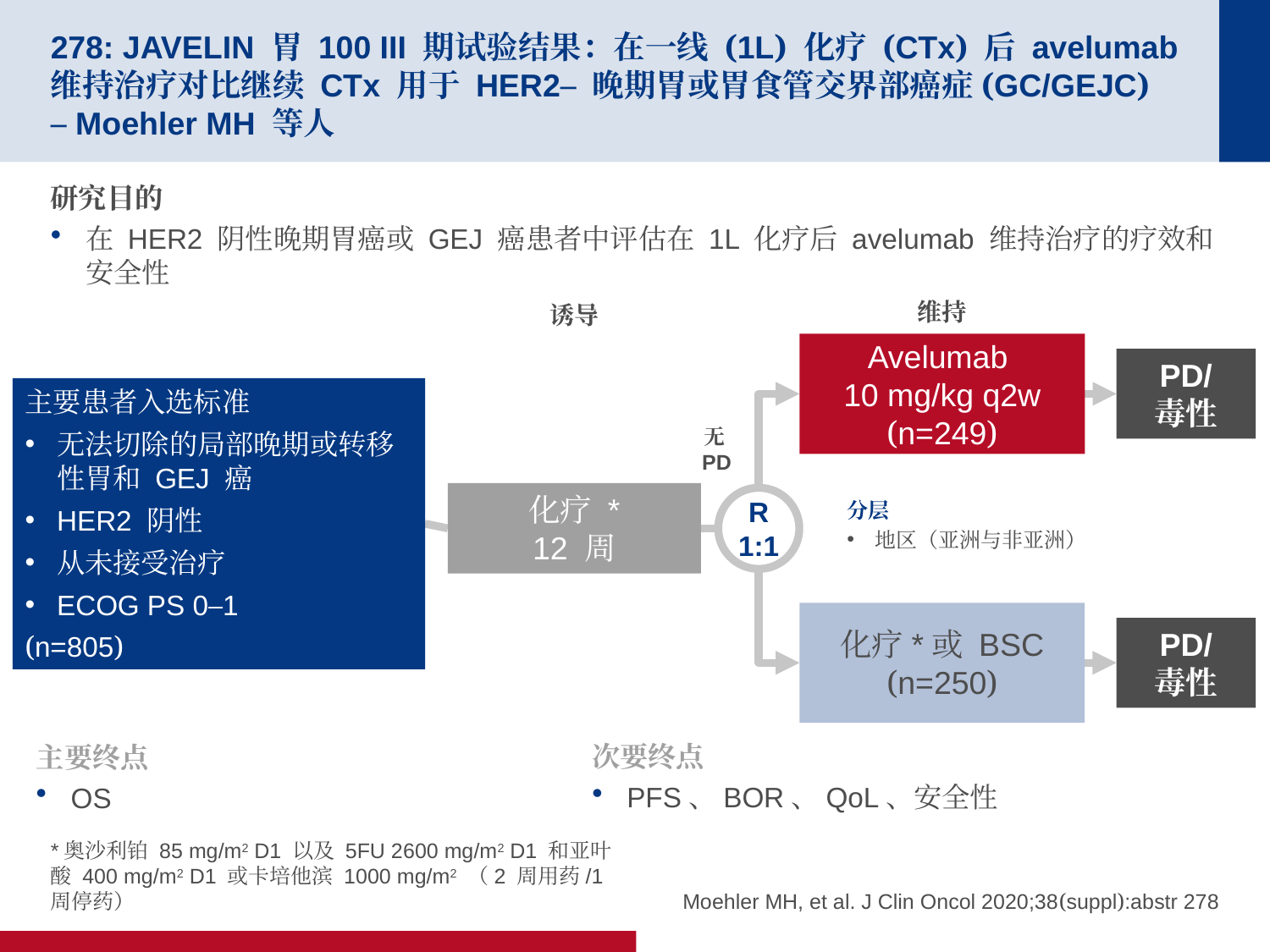

# 278: JAVELIN 胃 100 III 期试验结果：在一线 (1L) 化疗 (CTx) 后 avelumab 维持治疗对比继续 CTx 用于 HER2– 晚期胃或胃食管交界部癌症(GC/GEJC) – Moehler MH 等人
研究目的
在 HER2 阴性晚期胃癌或 GEJ 癌患者中评估在 1L 化疗后 avelumab 维持治疗的疗效和安全性
维持
诱导
Avelumab
10 mg/kg q2w
(n=249)
PD/
毒性
主要患者入选标准
无法切除的局部晚期或转移性胃和 GEJ 癌
HER2 阴性
从未接受治疗
ECOG PS 0–1
(n=805)
无
PD
化疗 *
12 周
R
1:1
分层
地区（亚洲与非亚洲）
化疗*或 BSC
(n=250)
PD/
毒性
主要终点
OS

次要终点
PFS、BOR、QoL、安全性
*奥沙利铂 85 mg/m2 D1 以及 5FU 2600 mg/m2 D1 和亚叶酸 400 mg/m2 D1 或卡培他滨 1000 mg/m2 （2 周用药/1 周停药）
Moehler MH, et al. J Clin Oncol 2020;38(suppl):abstr 278